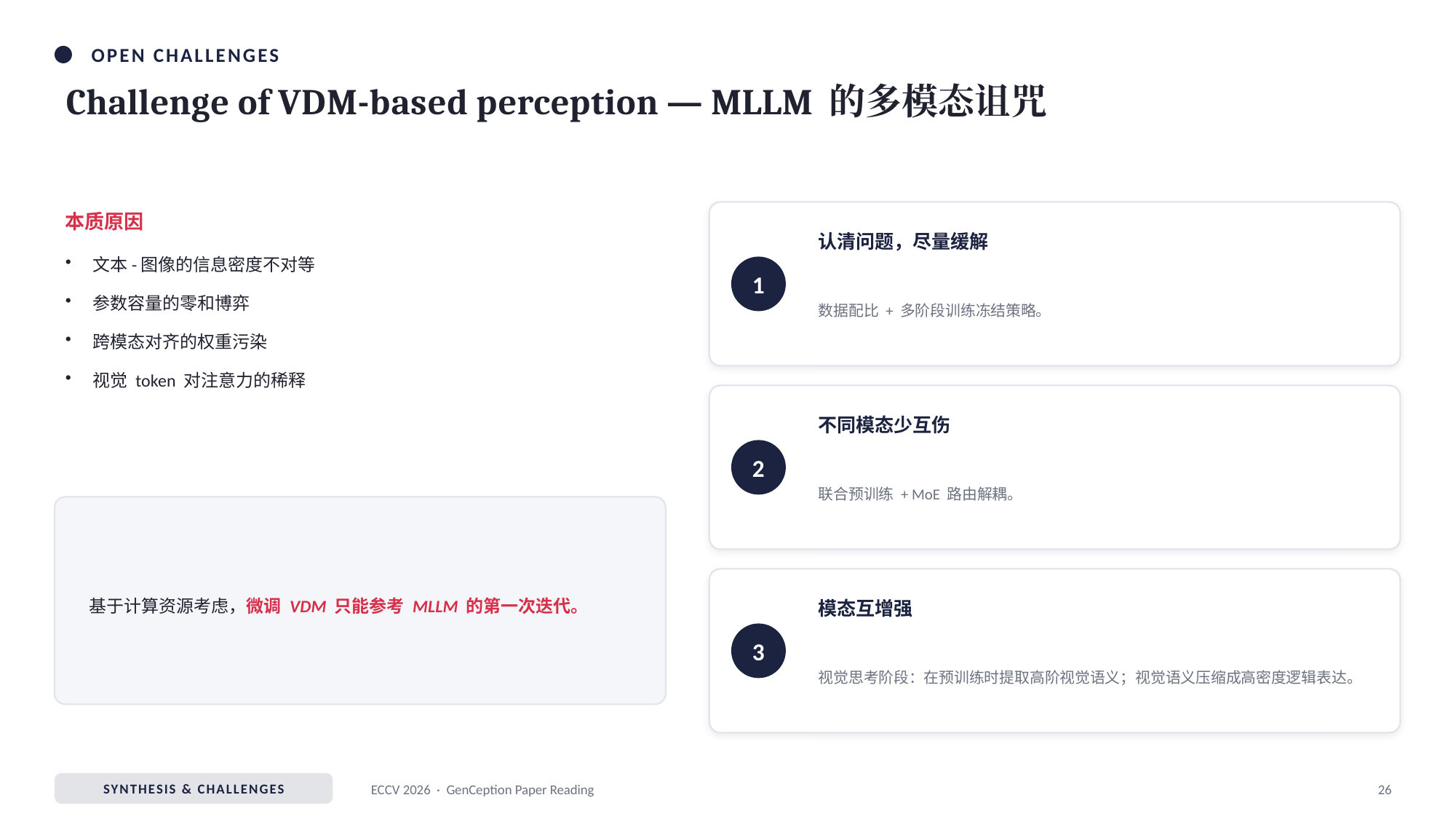

OPEN CHALLENGES

Challenge of VDM-based perception — MLLM 的多模态诅咒
本质原因

认清问题，尽量缓解
文本-图像的信息密度不对等
参数容量的零和博弈
跨模态对齐的权重污染
视觉 token 对注意力的稀释

1
数据配比 + 多阶段训练冻结策略。

不同模态少互伤

2
联合预训练 + MoE 路由解耦。

基于计算资源考虑，微调 VDM 只能参考 MLLM 的第一次迭代。

模态互增强

3
视觉思考阶段：在预训练时提取高阶视觉语义；视觉语义压缩成高密度逻辑表达。

SYNTHESIS & CHALLENGES
ECCV 2026  ·  GenCeption Paper Reading
26